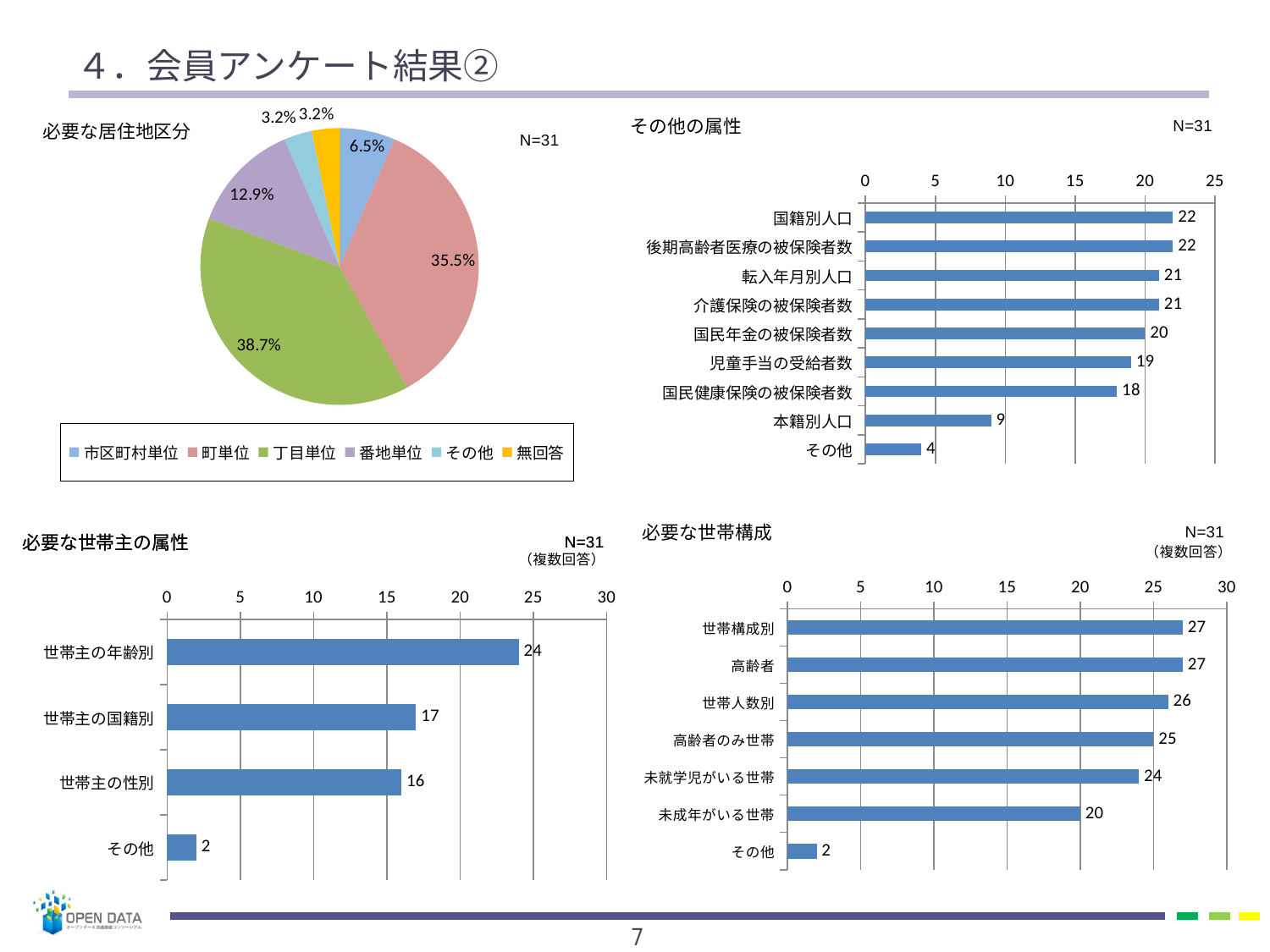

# ４．会員アンケート結果②

### Chart

| Category |  |
|---|---|
| 国籍別人口 | 22.0 |
| 後期高齢者医療の被保険者数 | 22.0 |
| 転入年月別人口 | 21.0 |
| 介護保険の被保険者数 | 21.0 |
| 国民年金の被保険者数 | 20.0 |
| 児童手当の受給者数 | 19.0 |
| 国民健康保険の被保険者数 | 18.0 |
| 本籍別人口 | 9.0 |
| その他 | 4.0 |

### Chart

| Category |  |
|---|---|
| 市区町村単位 | 2.0 |
| 町単位 | 11.0 |
| 丁目単位 | 12.0 |
| 番地単位 | 4.0 |
| その他 | 1.0 |
| 無回答 | 1.0 |

### Chart

| Category |  |
|---|---|
| 世帯構成別 | 27.0 |
| 高齢者 | 27.0 |
| 世帯人数別 | 26.0 |
| 高齢者のみ世帯 | 25.0 |
| 未就学児がいる世帯 | 24.0 |
| 未成年がいる世帯 | 20.0 |
| その他 | 2.0 |

### Chart

| Category |  |
|---|---|
| 世帯主の年齢別 | 24.0 |
| 世帯主の国籍別 | 17.0 |
| 世帯主の性別 | 16.0 |
| その他 | 2.0 |
7